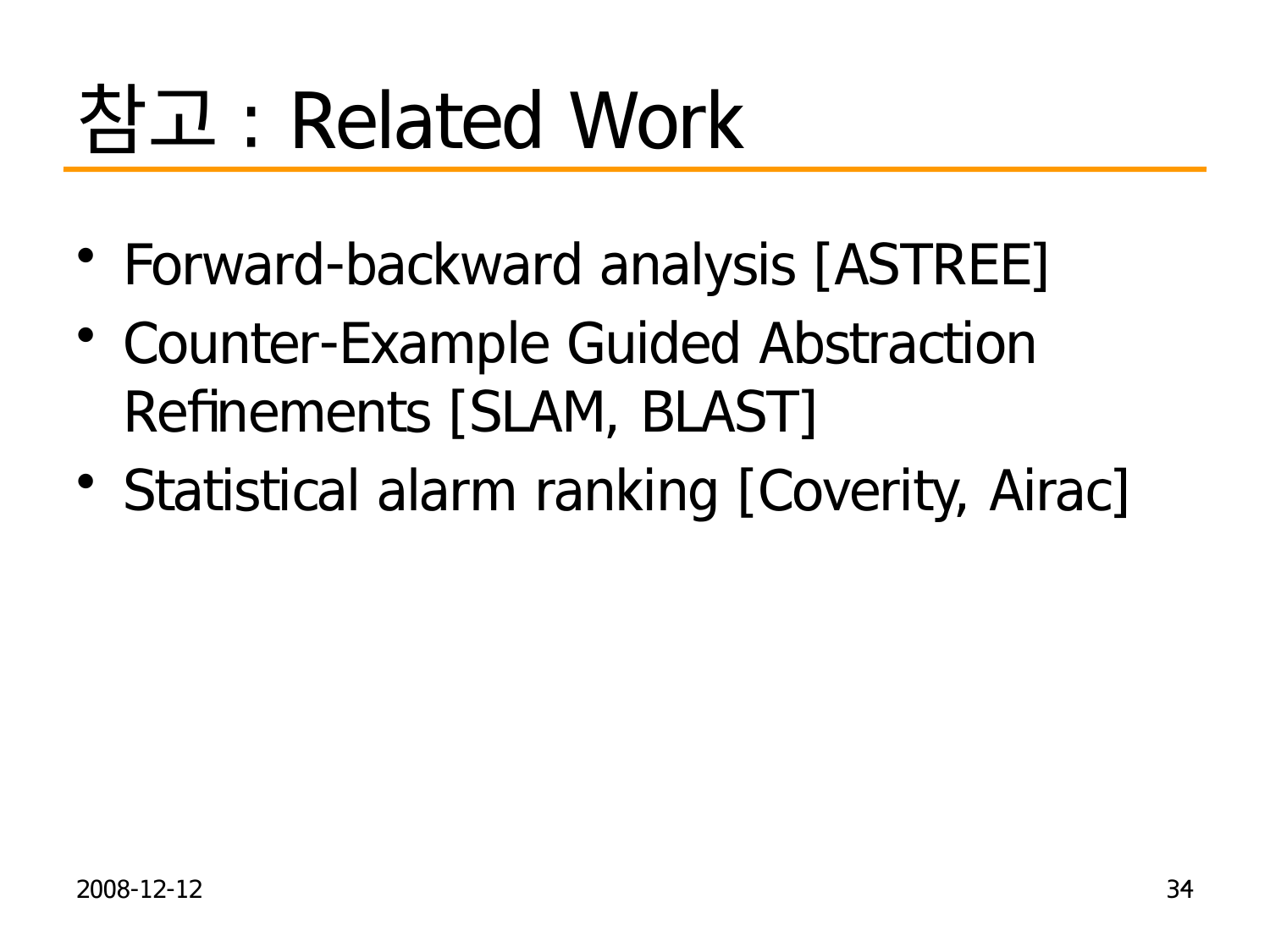

# 참고: Related Work
Forward-backward analysis [ASTREE]
Counter-Example Guided Abstraction Refinements [SLAM, BLAST]
Statistical alarm ranking [Coverity, Airac]

2008-12-12
34